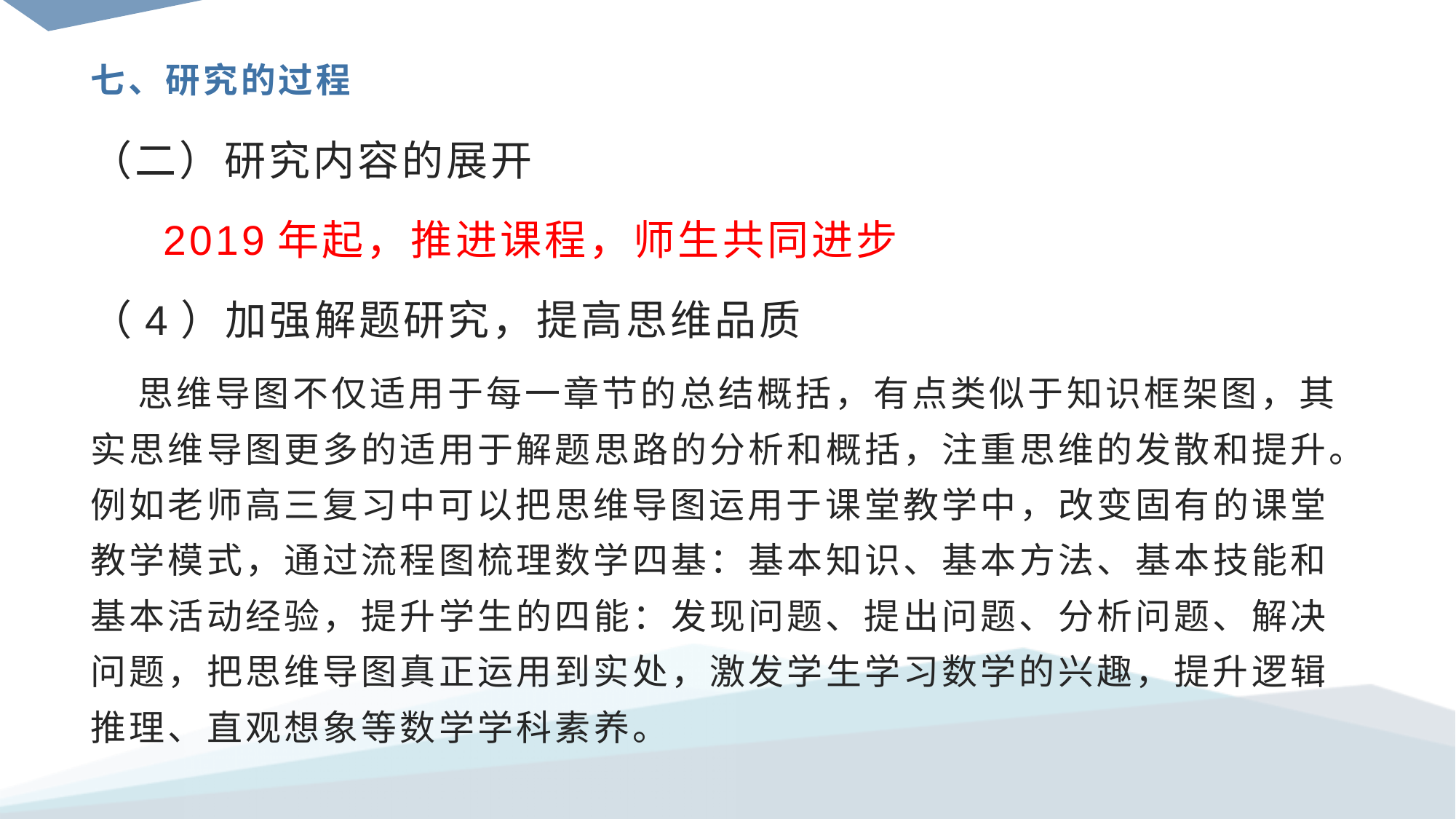

# 七、研究的过程
（二）研究内容的展开
     2019年起，推进课程，师生共同进步
（4）加强解题研究，提高思维品质
     思维导图不仅适用于每一章节的总结概括，有点类似于知识框架图，其实思维导图更多的适用于解题思路的分析和概括，注重思维的发散和提升。例如老师高三复习中可以把思维导图运用于课堂教学中，改变固有的课堂教学模式，通过流程图梳理数学四基：基本知识、基本方法、基本技能和基本活动经验，提升学生的四能：发现问题、提出问题、分析问题、解决问题，把思维导图真正运用到实处，激发学生学习数学的兴趣，提升逻辑推理、直观想象等数学学科素养。